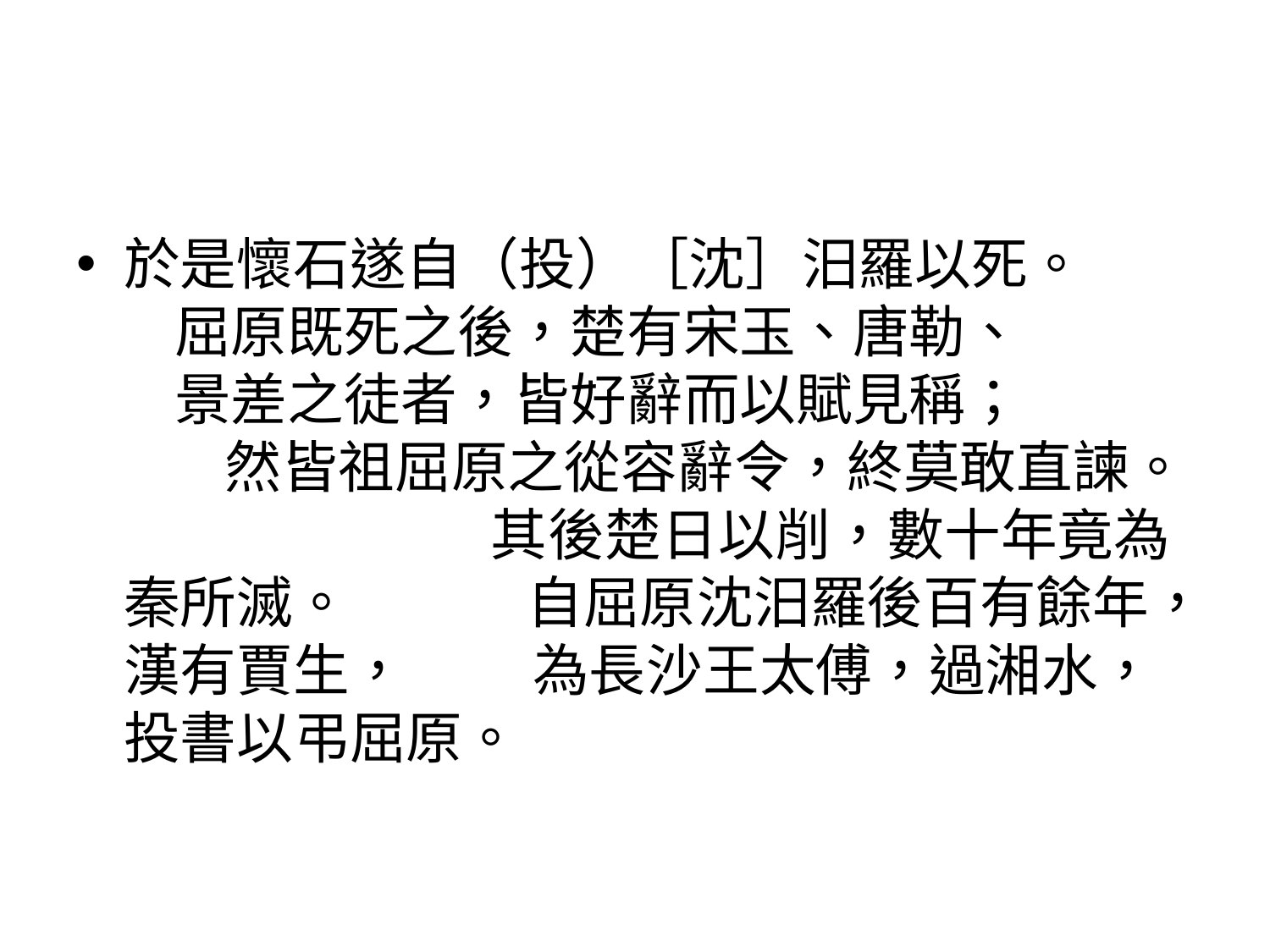

#
於是懷石遂自（投）［沈］汨羅以死。             屈原既死之後，楚有宋玉、唐勒、                  景差之徒者，皆好辭而以賦見稱；                      然皆祖屈原之從容辭令，終莫敢直諫。                              其後楚日以削，數十年竟為秦所滅。              自屈原沈汨羅後百有餘年，漢有賈生，          為長沙王太傅，過湘水，投書以弔屈原。